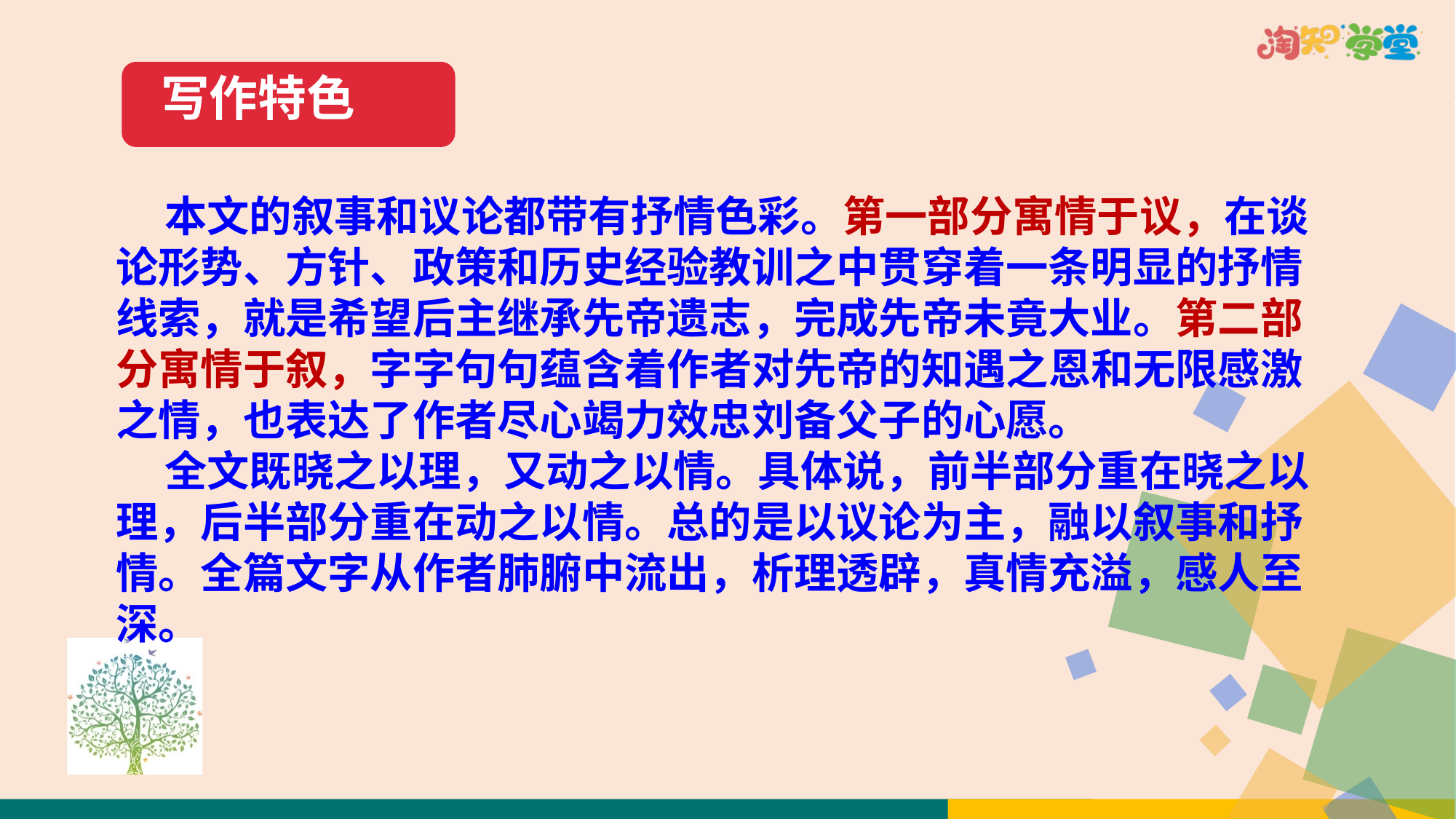

写作特色
    本文的叙事和议论都带有抒情色彩。第一部分寓情于议，在谈论形势、方针、政策和历史经验教训之中贯穿着一条明显的抒情线索，就是希望后主继承先帝遗志，完成先帝未竟大业。第二部分寓情于叙，字字句句蕴含着作者对先帝的知遇之恩和无限感激之情，也表达了作者尽心竭力效忠刘备父子的心愿。
    全文既晓之以理，又动之以情。具体说，前半部分重在晓之以理，后半部分重在动之以情。总的是以议论为主，融以叙事和抒情。全篇文字从作者肺腑中流出，析理透辟，真情充溢，感人至深。